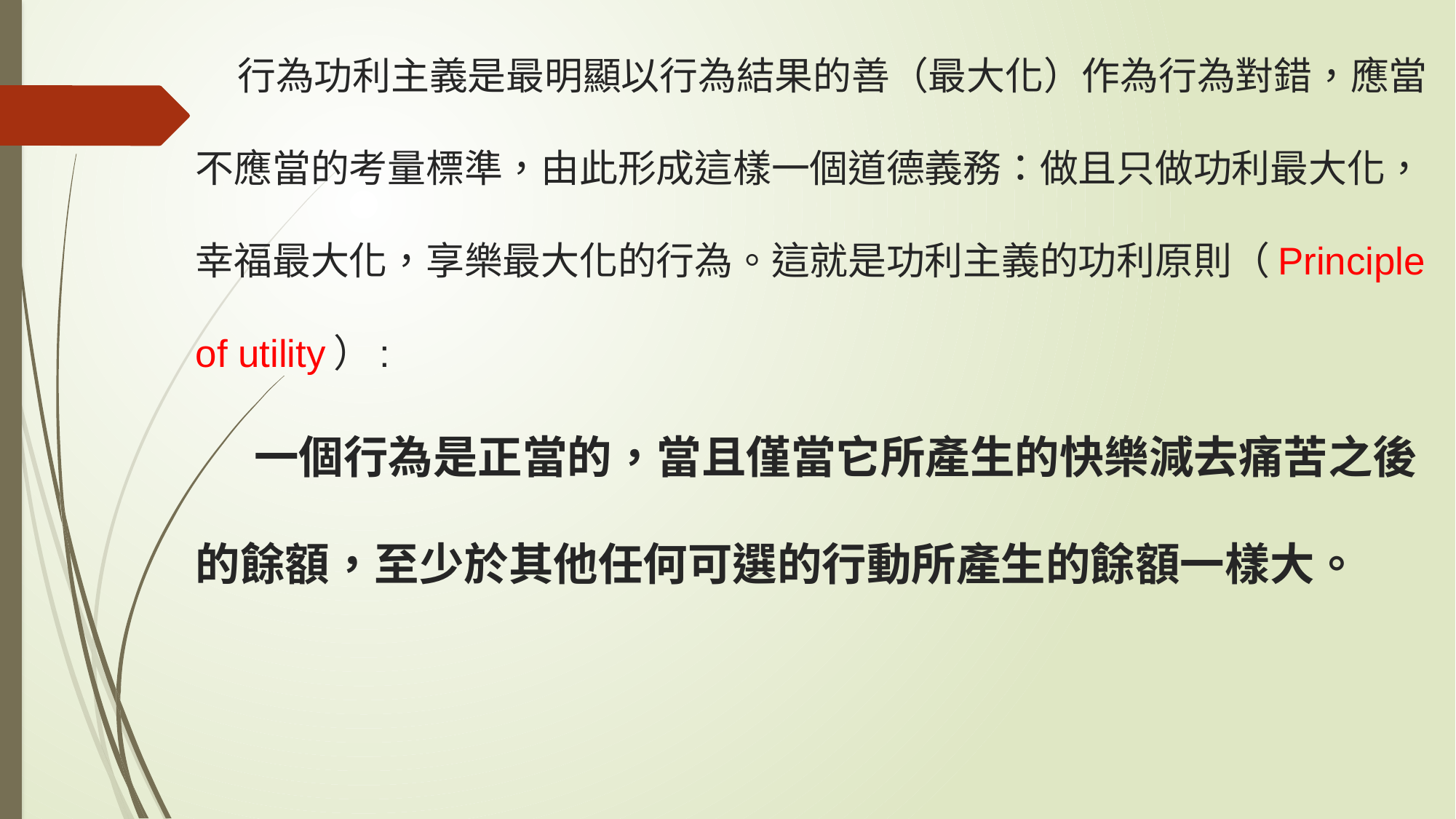

# 行為功利主義是最明顯以行為結果的善（最大化）作為行為對錯，應當不應當的考量標準，由此形成這樣一個道德義務：做且只做功利最大化，幸福最大化，享樂最大化的行為。這就是功利主義的功利原則（Principle of utility）: 一個行為是正當的，當且僅當它所產生的快樂減去痛苦之後的餘額，至少於其他任何可選的行動所產生的餘額一樣大。